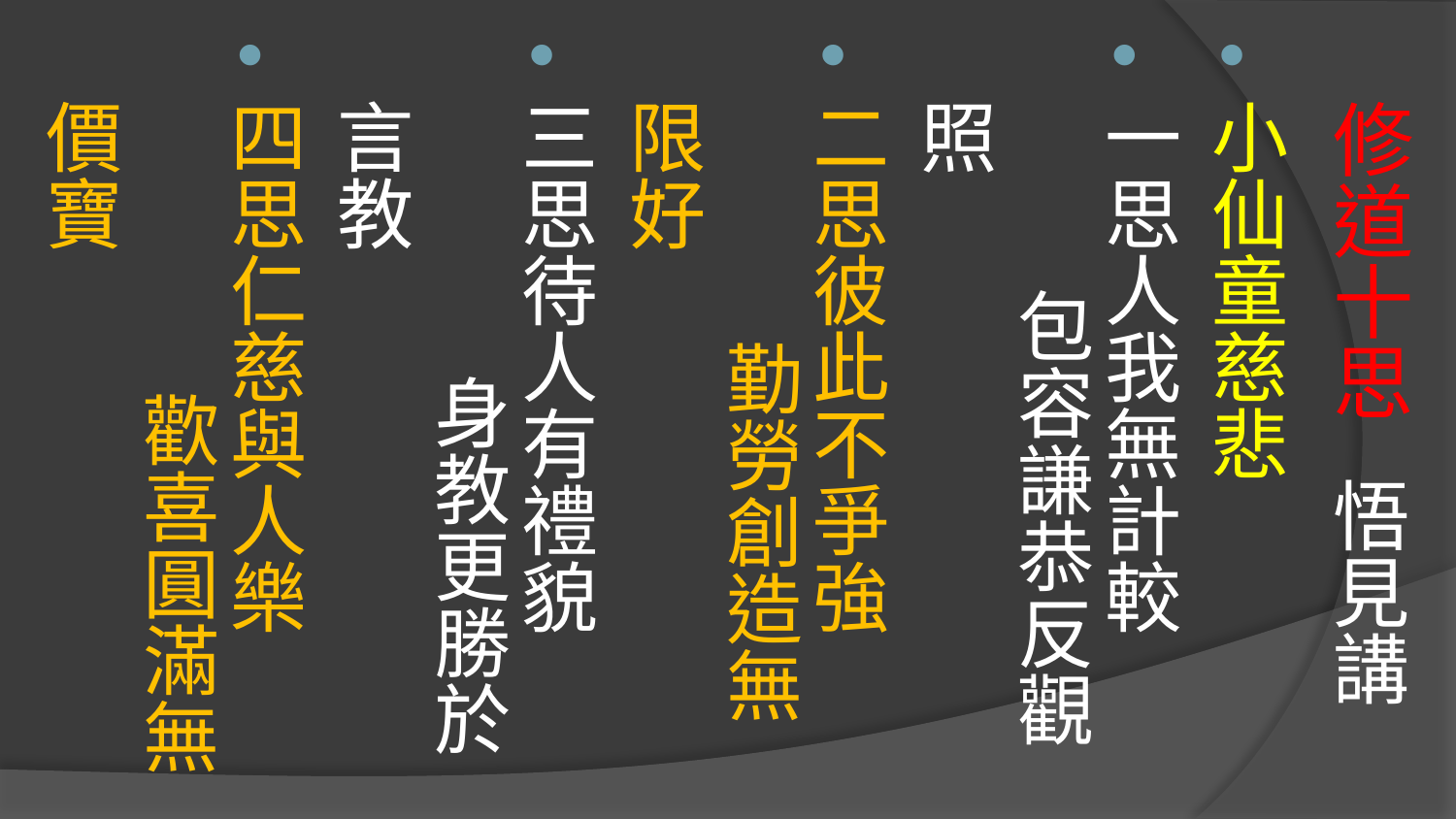

# 修道十思   悟見講
小仙童慈悲
一思人我無計較                    包容謙恭反觀照
二思彼此不爭強                       勤勞創造無限好
三思待人有禮貌                         身教更勝於言教
四思仁慈與人樂                          歡喜圓滿無價寶